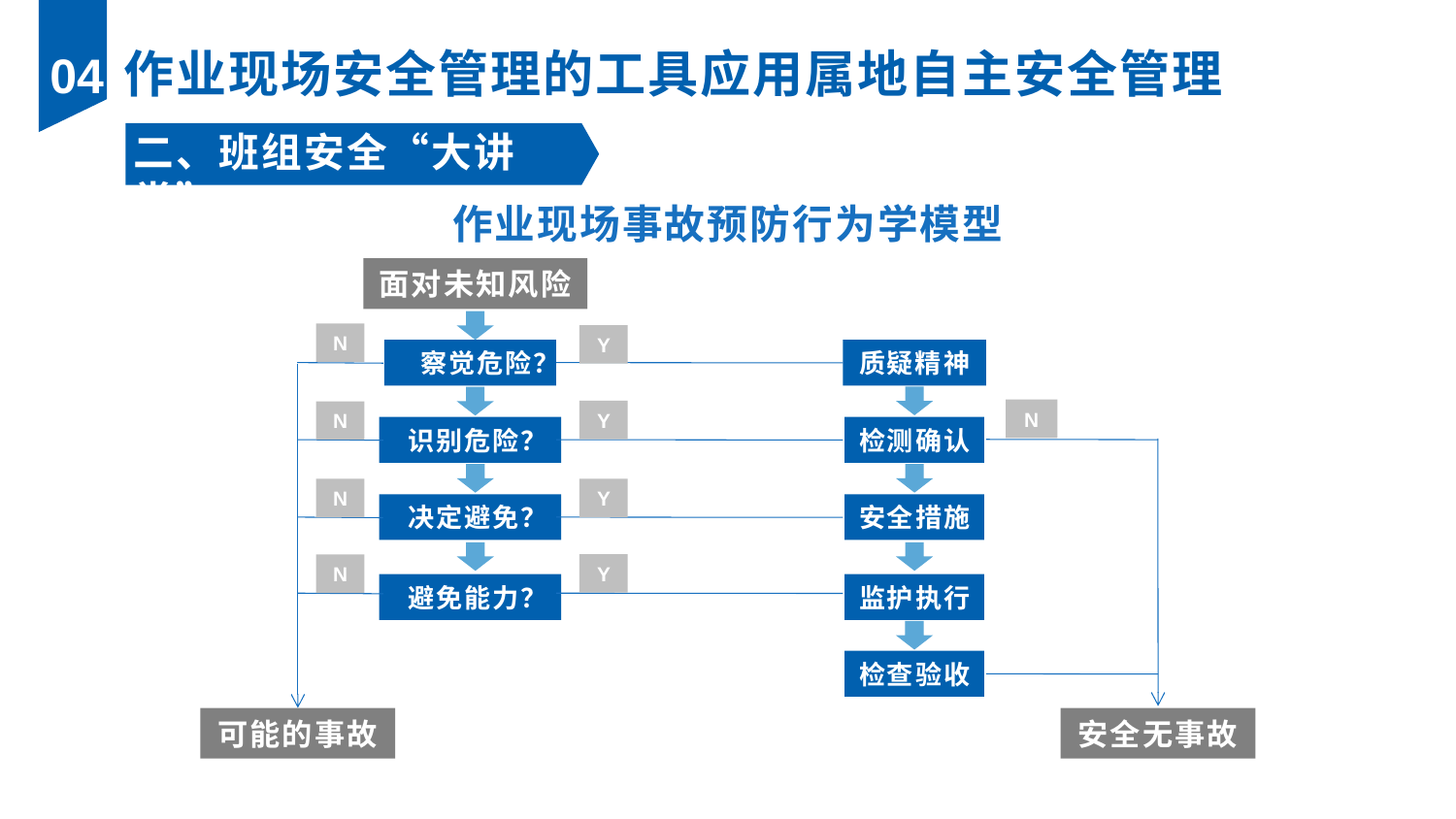

作业现场安全管理的工具应用属地自主安全管理
04
二、班组安全“大讲堂”

作业现场事故预防行为学模型
面对未知风险

N
Y
 察觉危险？
质疑精神

N
Y
N
 识别危险？
检测确认

N
Y
 决定避免？
安全措施

Y
N
 避免能力？
监护执行

检查验收
可能的事故
安全无事故